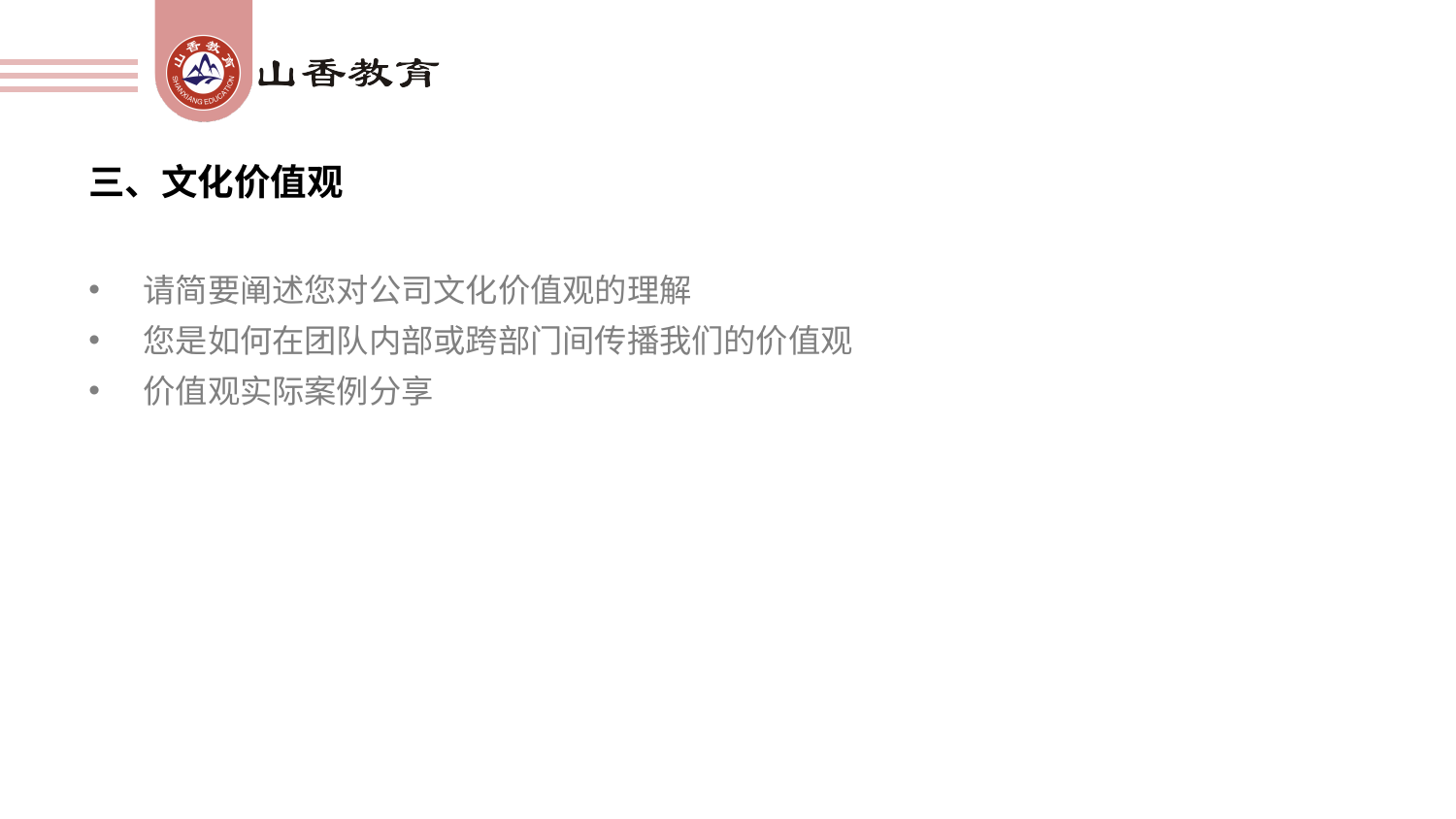

三、文化价值观
请简要阐述您对公司文化价值观的理解
您是如何在团队内部或跨部门间传播我们的价值观
价值观实际案例分享